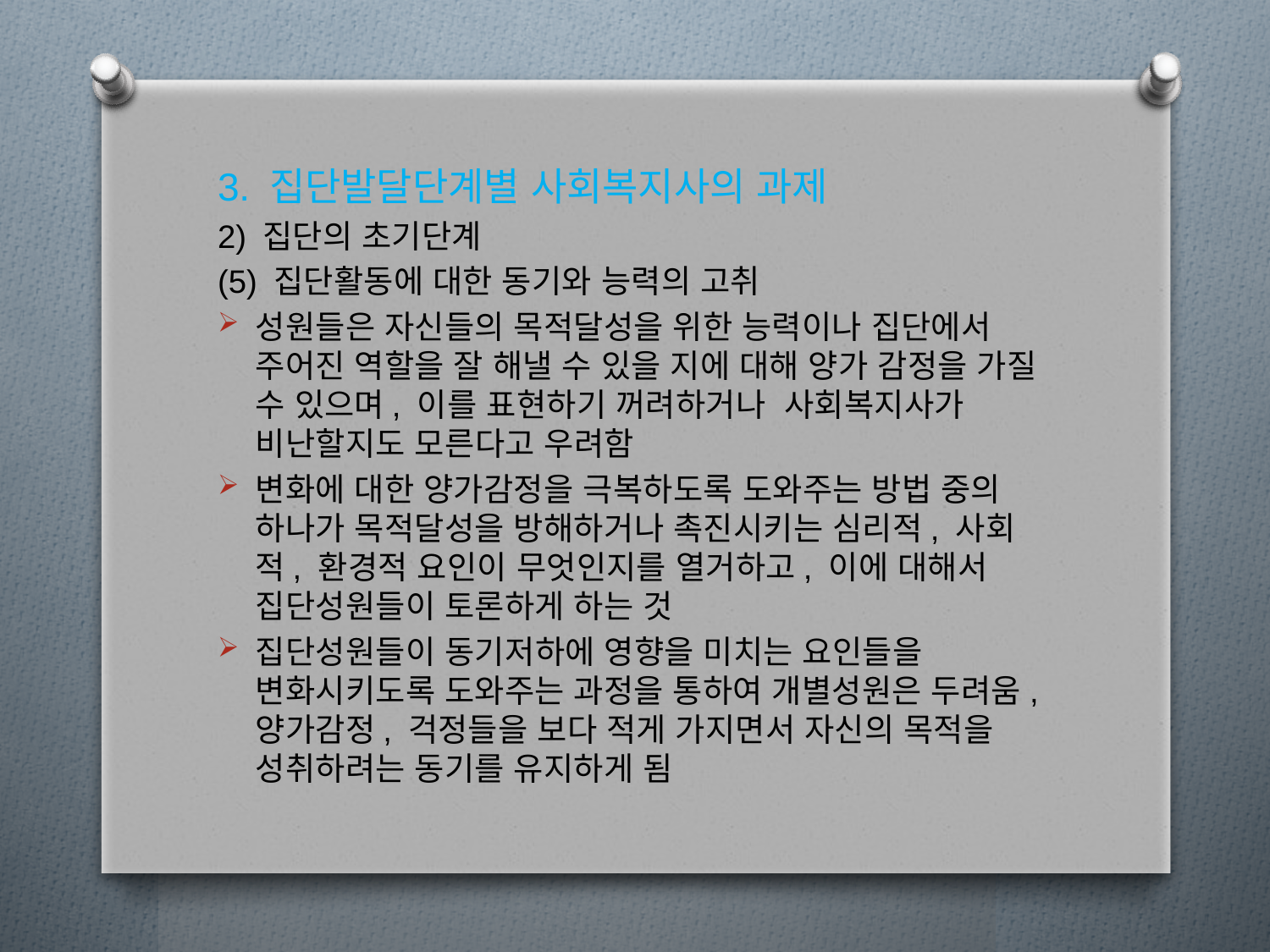

3. 집단발달단계별 사회복지사의 과제
2) 집단의 초기단계
(5) 집단활동에 대한 동기와 능력의 고취
성원들은 자신들의 목적달성을 위한 능력이나 집단에서 주어진 역할을 잘 해낼 수 있을 지에 대해 양가 감정을 가질 수 있으며, 이를 표현하기 꺼려하거나  사회복지사가 비난할지도 모른다고 우려함
변화에 대한 양가감정을 극복하도록 도와주는 방법 중의 하나가 목적달성을 방해하거나 촉진시키는 심리적, 사회적, 환경적 요인이 무엇인지를 열거하고, 이에 대해서 집단성원들이 토론하게 하는 것
집단성원들이 동기저하에 영향을 미치는 요인들을 변화시키도록 도와주는 과정을 통하여 개별성원은 두려움, 양가감정, 걱정들을 보다 적게 가지면서 자신의 목적을 성취하려는 동기를 유지하게 됨